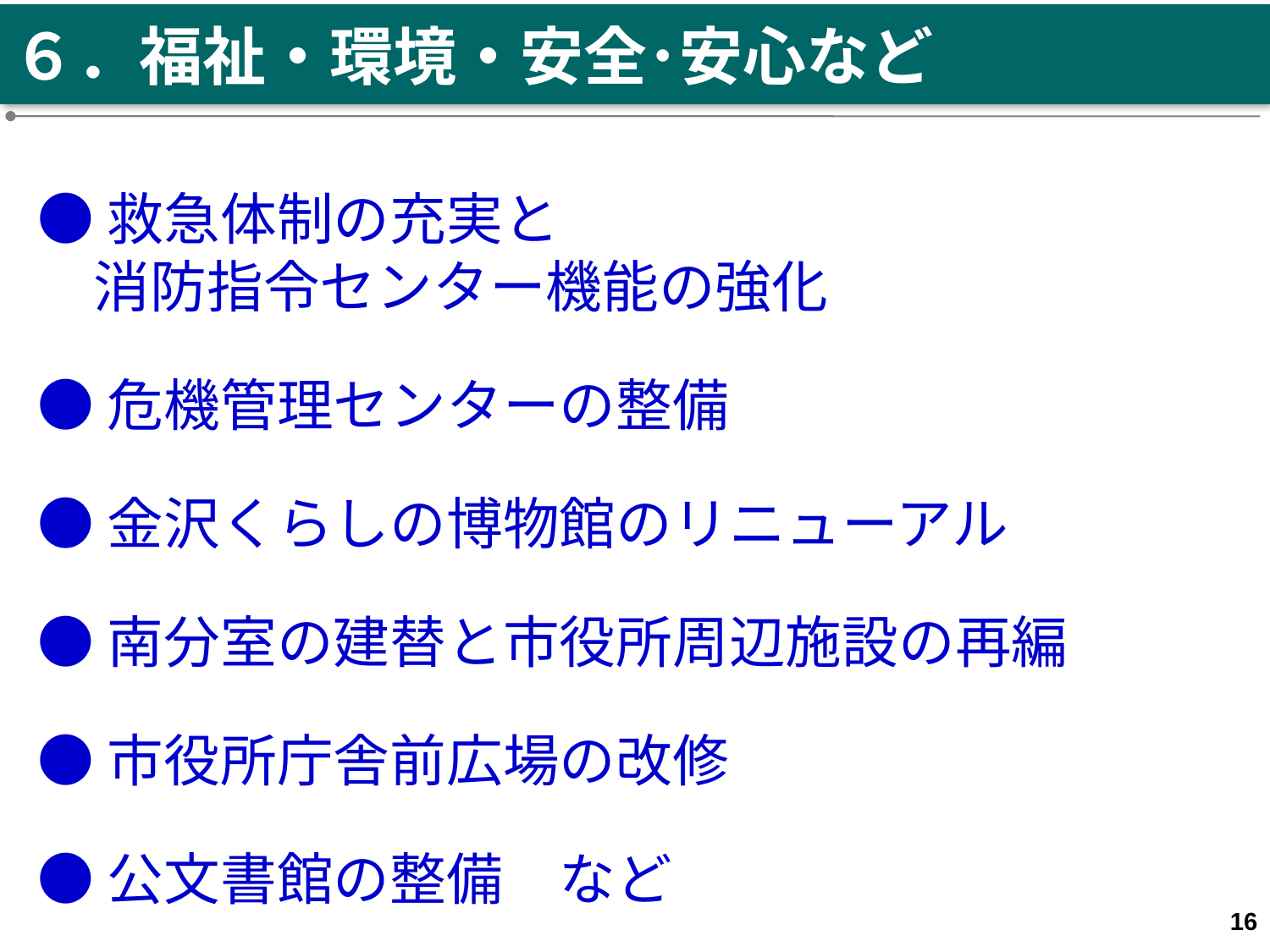

６．福祉・環境・安全･安心など

●救急体制の充実と
　消防指令センター機能の強化
●危機管理センターの整備
●金沢くらしの博物館のリニューアル
●南分室の建替と市役所周辺施設の再編
●市役所庁舎前広場の改修
●公文書館の整備　など
16